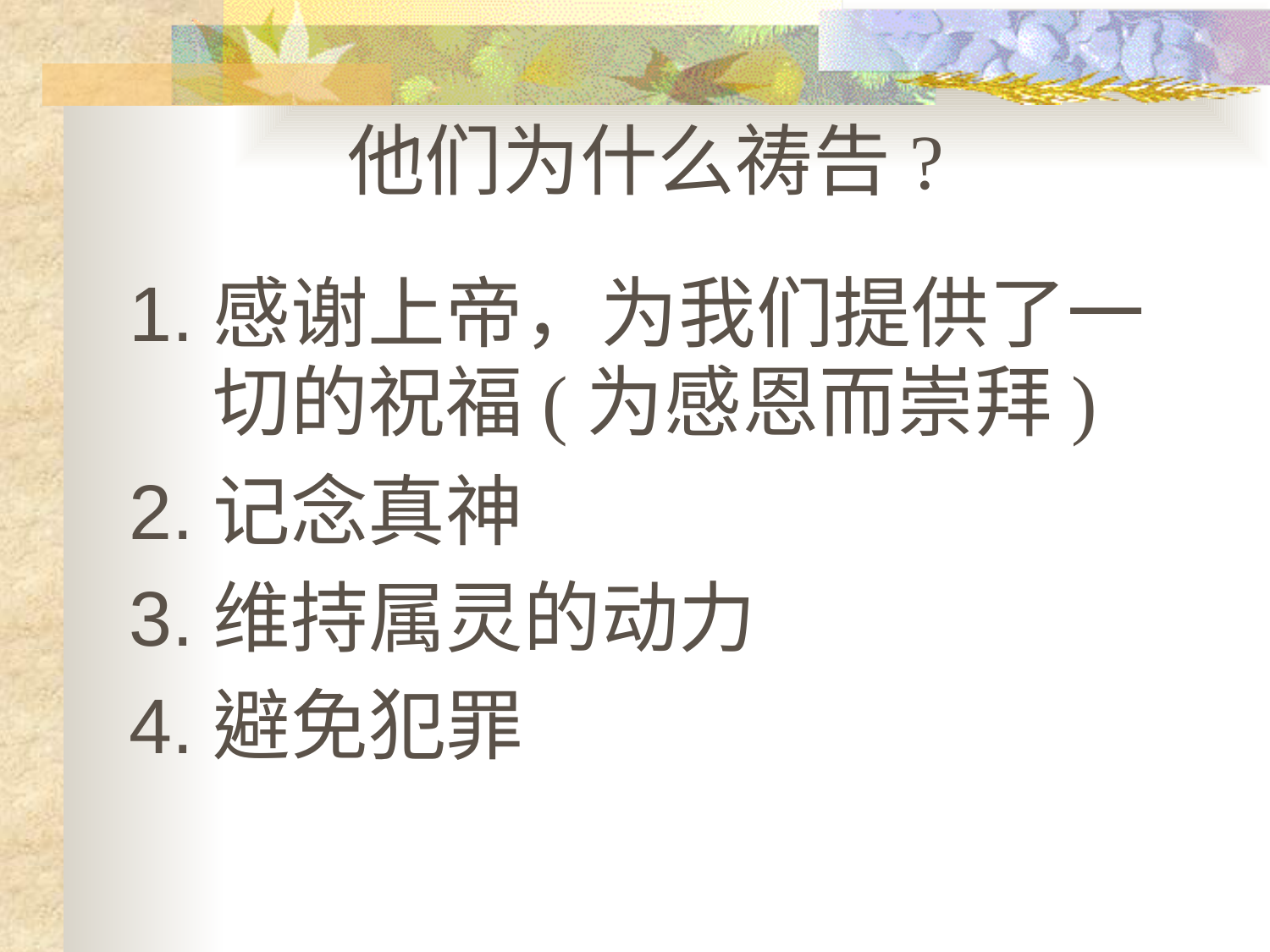

他们为什么祷告?
感谢上帝，为我们提供了一切的祝福(为感恩而崇拜)
记念真神
维持属灵的动力
避免犯罪